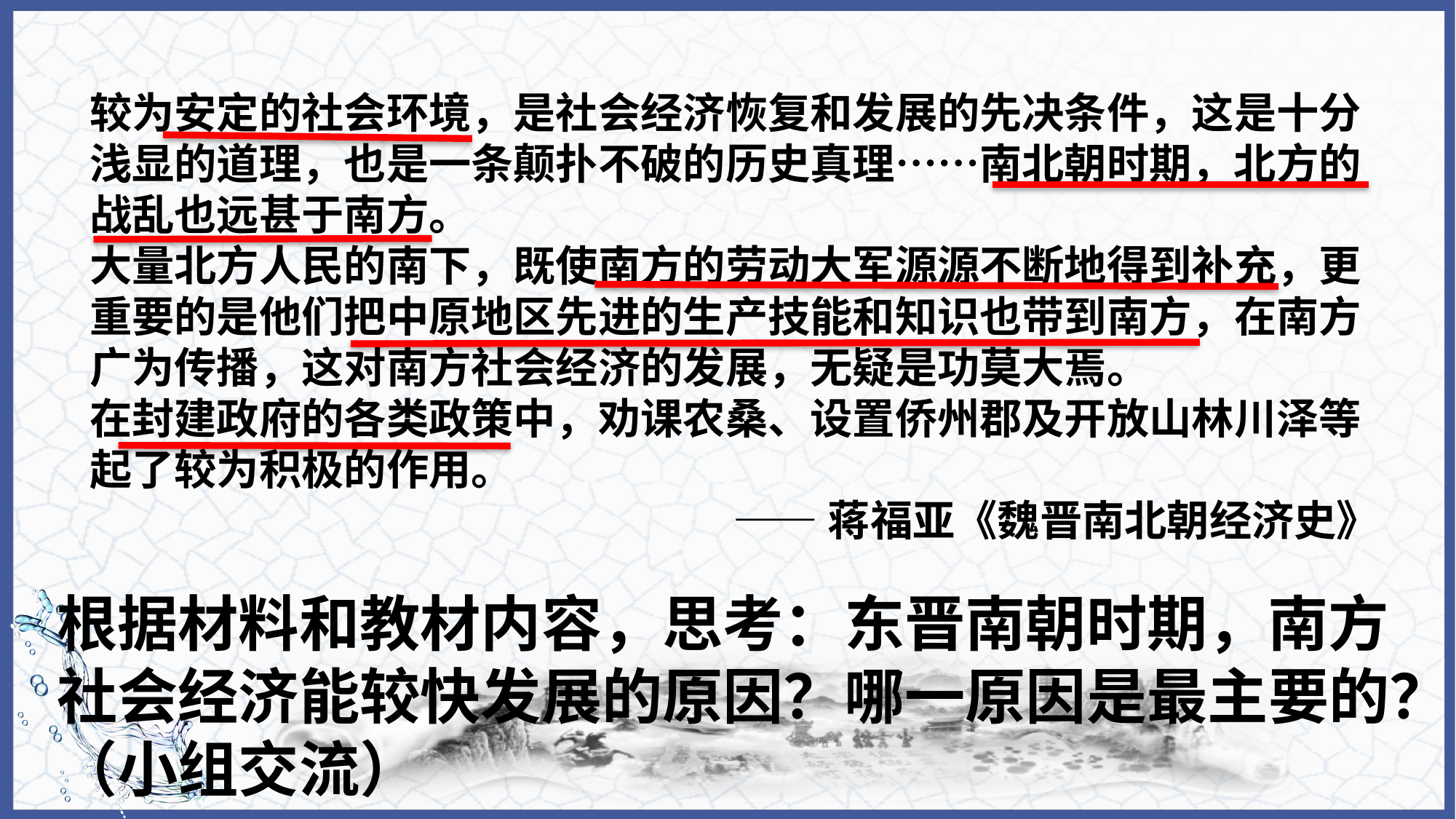

较为安定的社会环境，是社会经济恢复和发展的先决条件，这是十分浅显的道理，也是一条颠扑不破的历史真理……南北朝时期，北方的战乱也远甚于南方。
大量北方人民的南下，既使南方的劳动大军源源不断地得到补充，更重要的是他们把中原地区先进的生产技能和知识也带到南方，在南方广为传播，这对南方社会经济的发展，无疑是功莫大焉。
在封建政府的各类政策中，劝课农桑、设置侨州郡及开放山林川泽等起了较为积极的作用。
——蒋福亚《魏晋南北朝经济史》
根据材料和教材内容，思考：东晋南朝时期，南方社会经济能较快发展的原因？哪一原因是最主要的？
（小组交流）